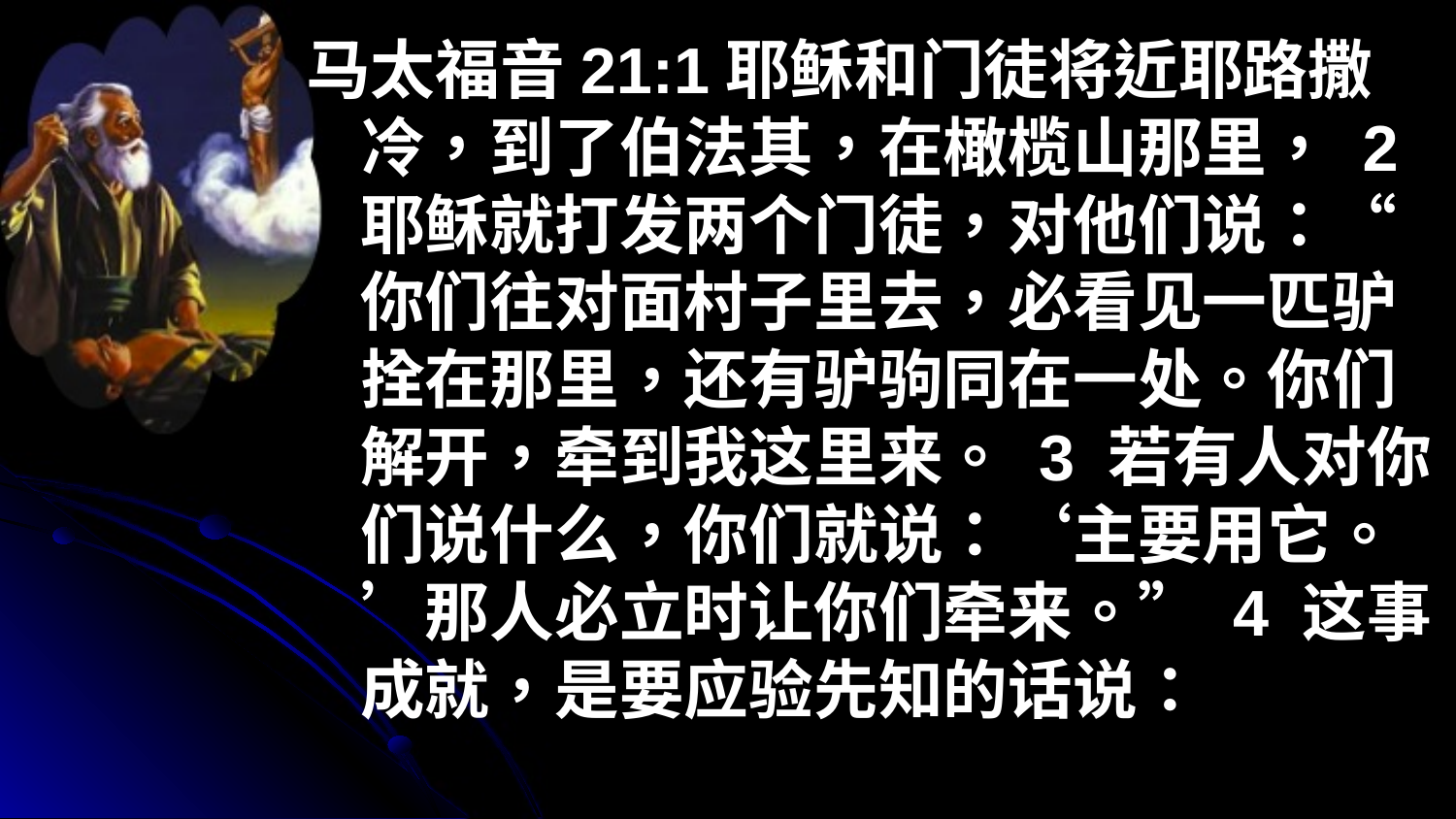

马太福音21:1耶稣和门徒将近耶路撒冷，到了伯法其，在橄榄山那里， 2 耶稣就打发两个门徒，对他们说：“你们往对面村子里去，必看见一匹驴拴在那里，还有驴驹同在一处。你们解开，牵到我这里来。 3 若有人对你们说什么，你们就说：‘主要用它。’那人必立时让你们牵来。” 4 这事成就，是要应验先知的话说：